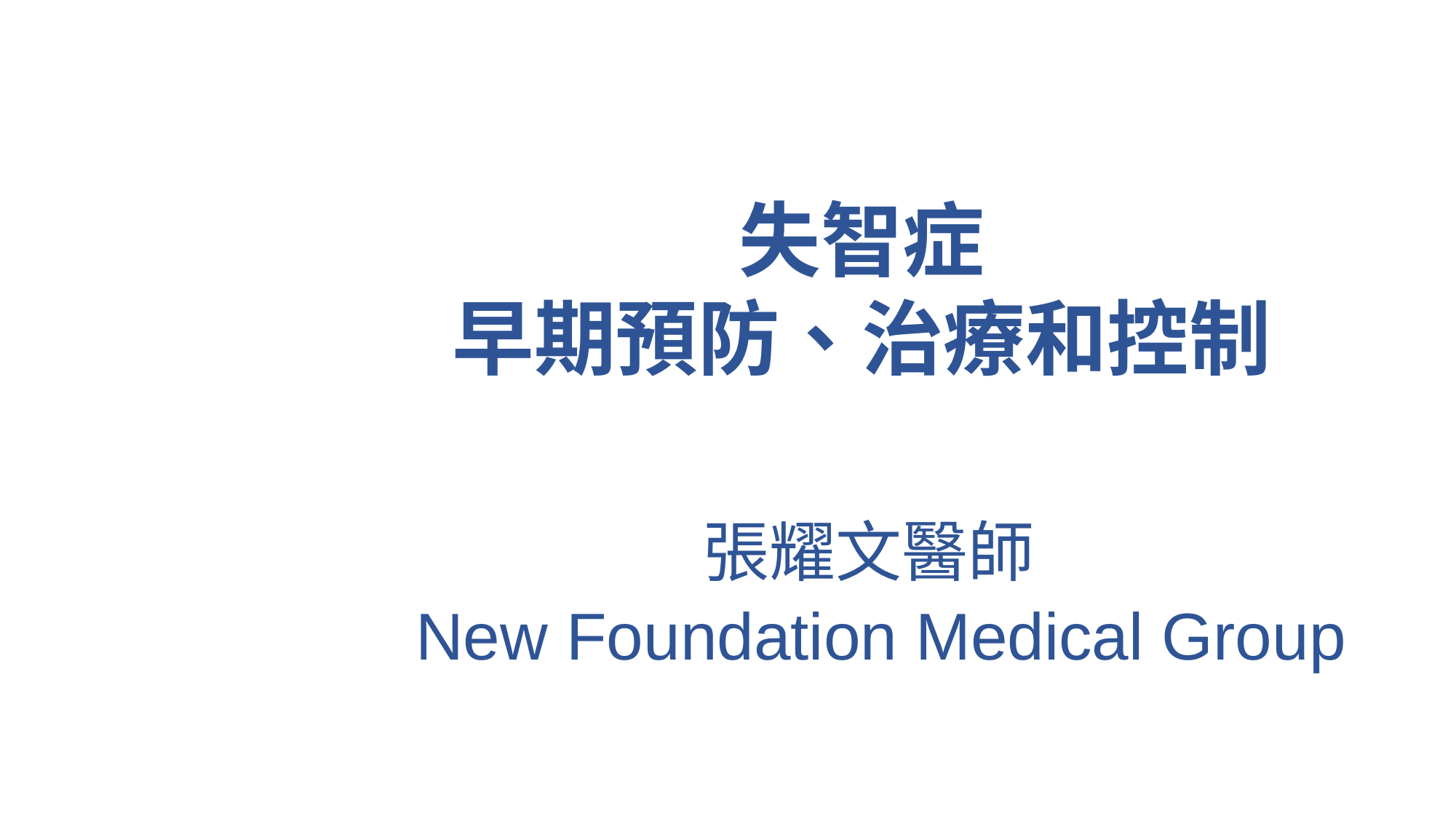

# 失智症 早期預防、治療和控制
張耀文醫師
New Foundation Medical Group